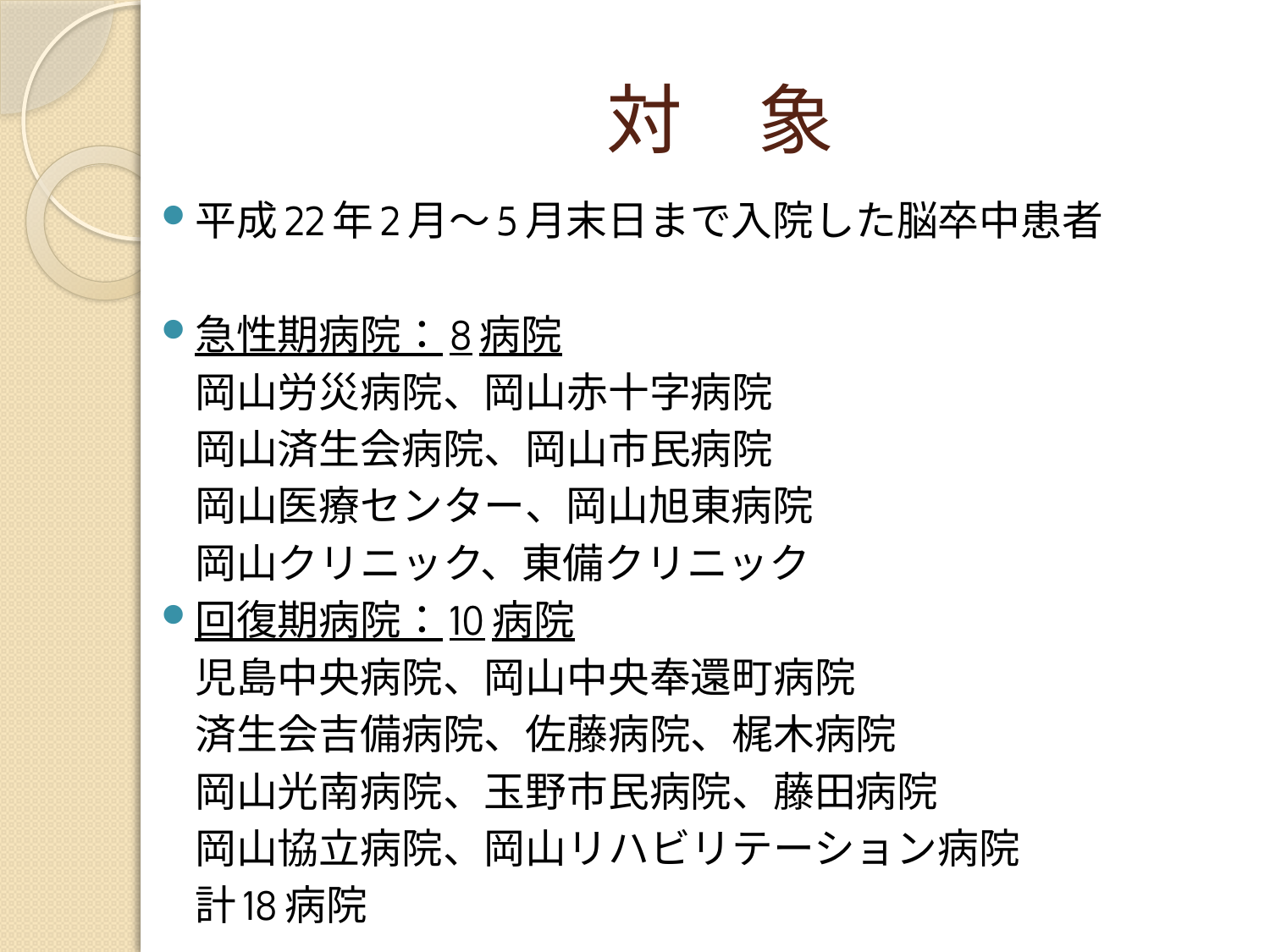

# 対　象
平成22年2月～5月末日まで入院した脳卒中患者

急性期病院：8病院
		岡山労災病院、岡山赤十字病院
		岡山済生会病院、岡山市民病院
		岡山医療センター、岡山旭東病院
		岡山クリニック、東備クリニック
回復期病院：10病院
		児島中央病院、岡山中央奉還町病院
		済生会吉備病院、佐藤病院、梶木病院
		岡山光南病院、玉野市民病院、藤田病院
		岡山協立病院、岡山リハビリテーション病院
							計18病院